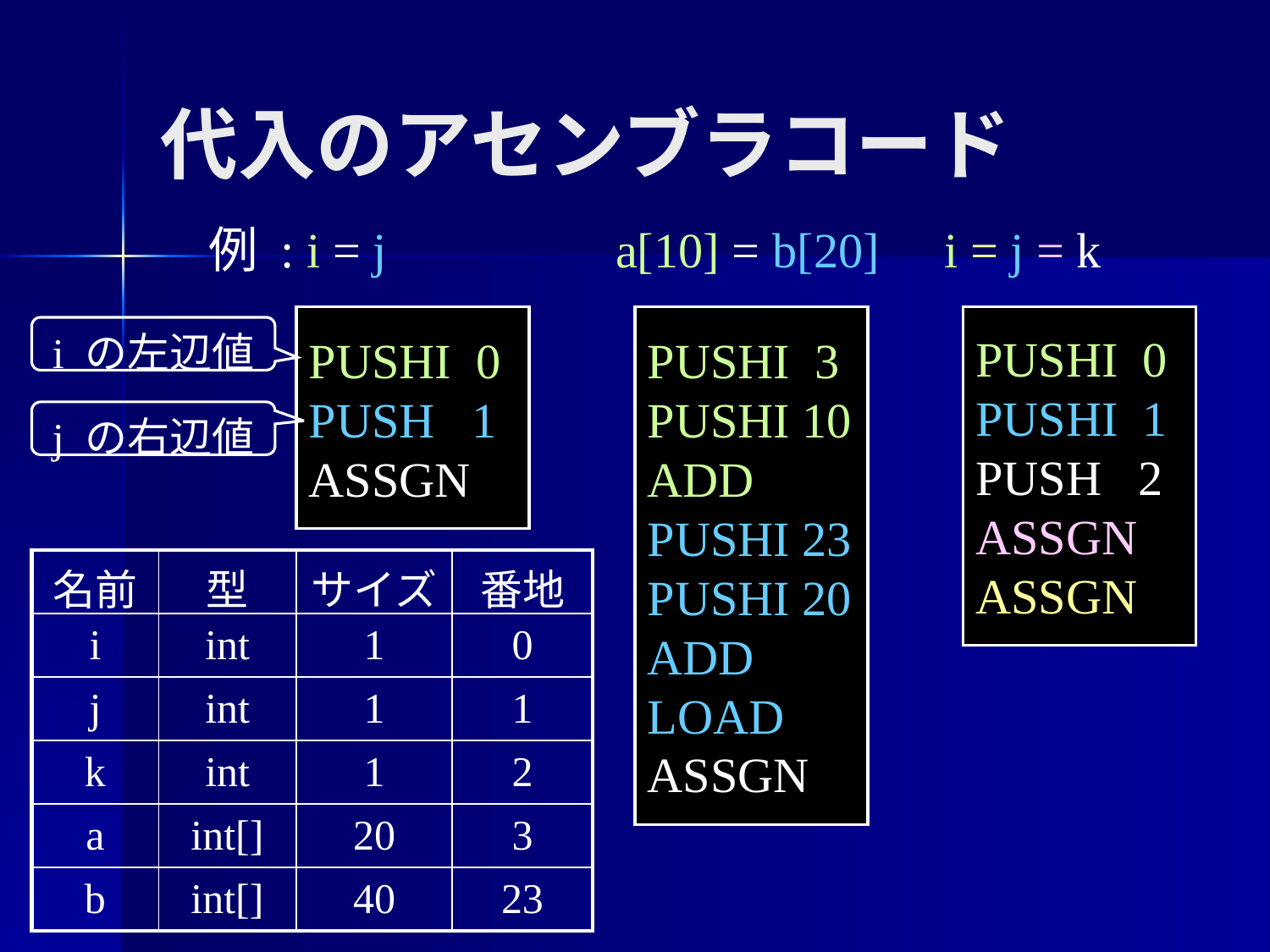

代入のアセンブラコード
例 : i = j
a[10] = b[20]
i = j = k
PUSHI  0
PUSH   1
ASSGN
PUSHI  3
PUSHI 10
ADD
PUSHI 23
PUSHI 20
ADD
LOAD
ASSGN
PUSHI  0
PUSHI  1
PUSH   2
ASSGN
ASSGN
i の左辺値
j の右辺値
| 名前 | 型 | サイズ | 番地 |
| --- | --- | --- | --- |
| i | int | 1 | 0 |
| j | int | 1 | 1 |
| k | int | 1 | 2 |
| a | int[] | 20 | 3 |
| b | int[] | 40 | 23 |